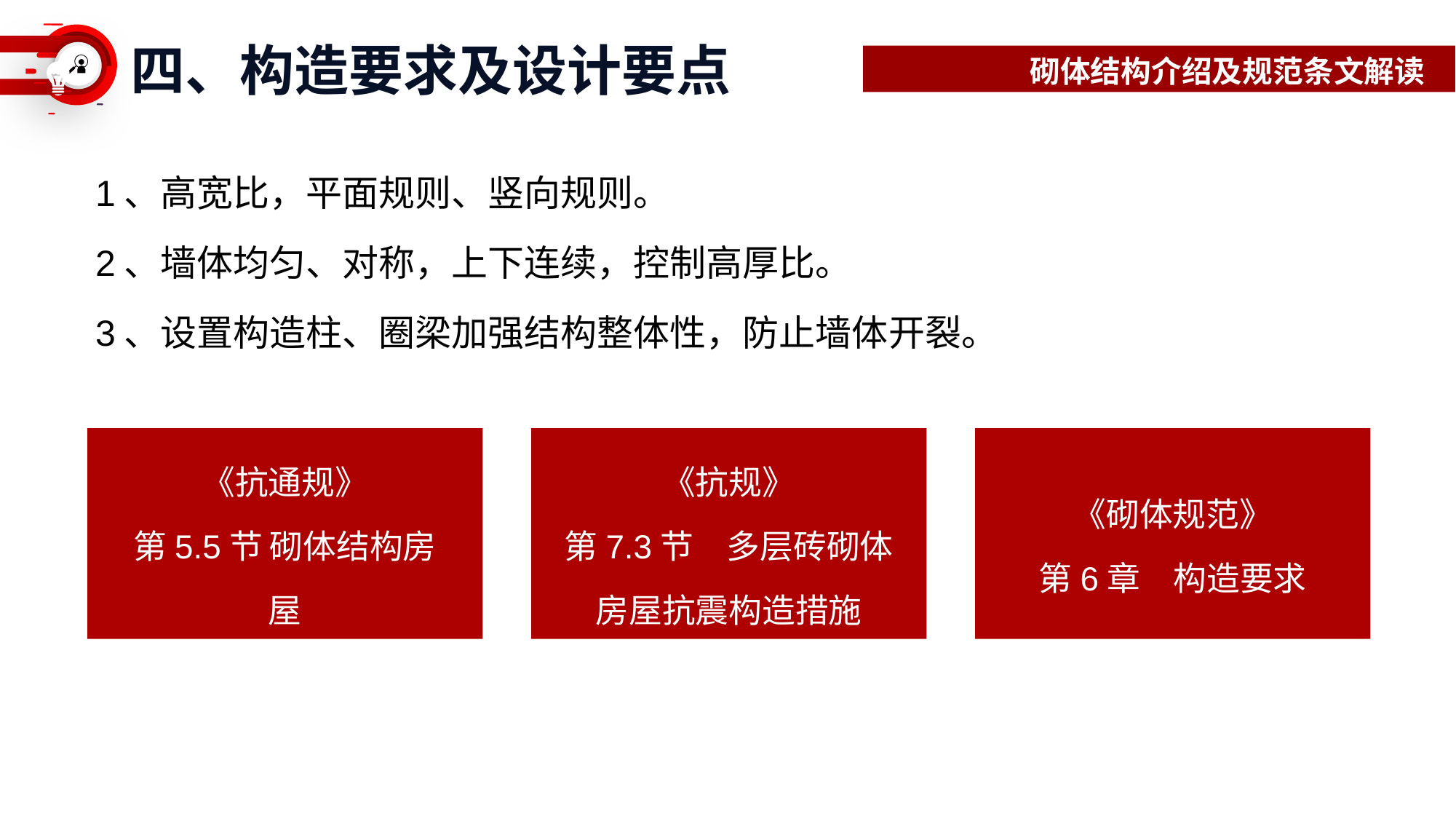

四、构造要求及设计要点
砌体结构介绍及规范条文解读

1、高宽比，平面规则、竖向规则。
2、墙体均匀、对称，上下连续，控制高厚比。
3、设置构造柱、圈梁加强结构整体性，防止墙体开裂。
《抗通规》
第5.5节 砌体结构房屋
《抗规》
第7.3节  多层砖砌体房屋抗震构造措施
《砌体规范》
第6章  构造要求